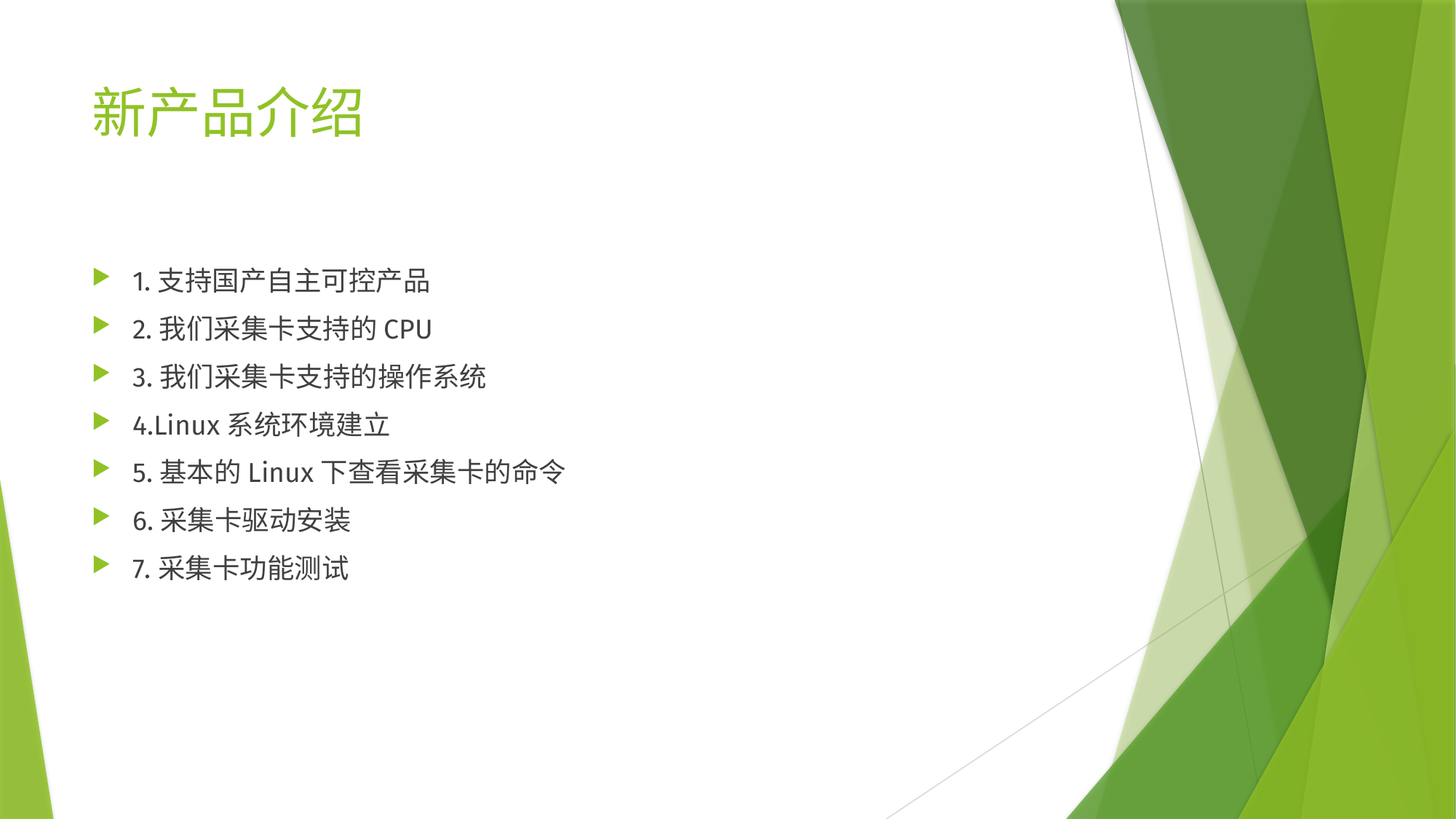

# 新产品介绍
1.支持国产自主可控产品
2.我们采集卡支持的CPU
3.我们采集卡支持的操作系统
4.Linux系统环境建立
5.基本的Linux下查看采集卡的命令
6.采集卡驱动安装
7.采集卡功能测试